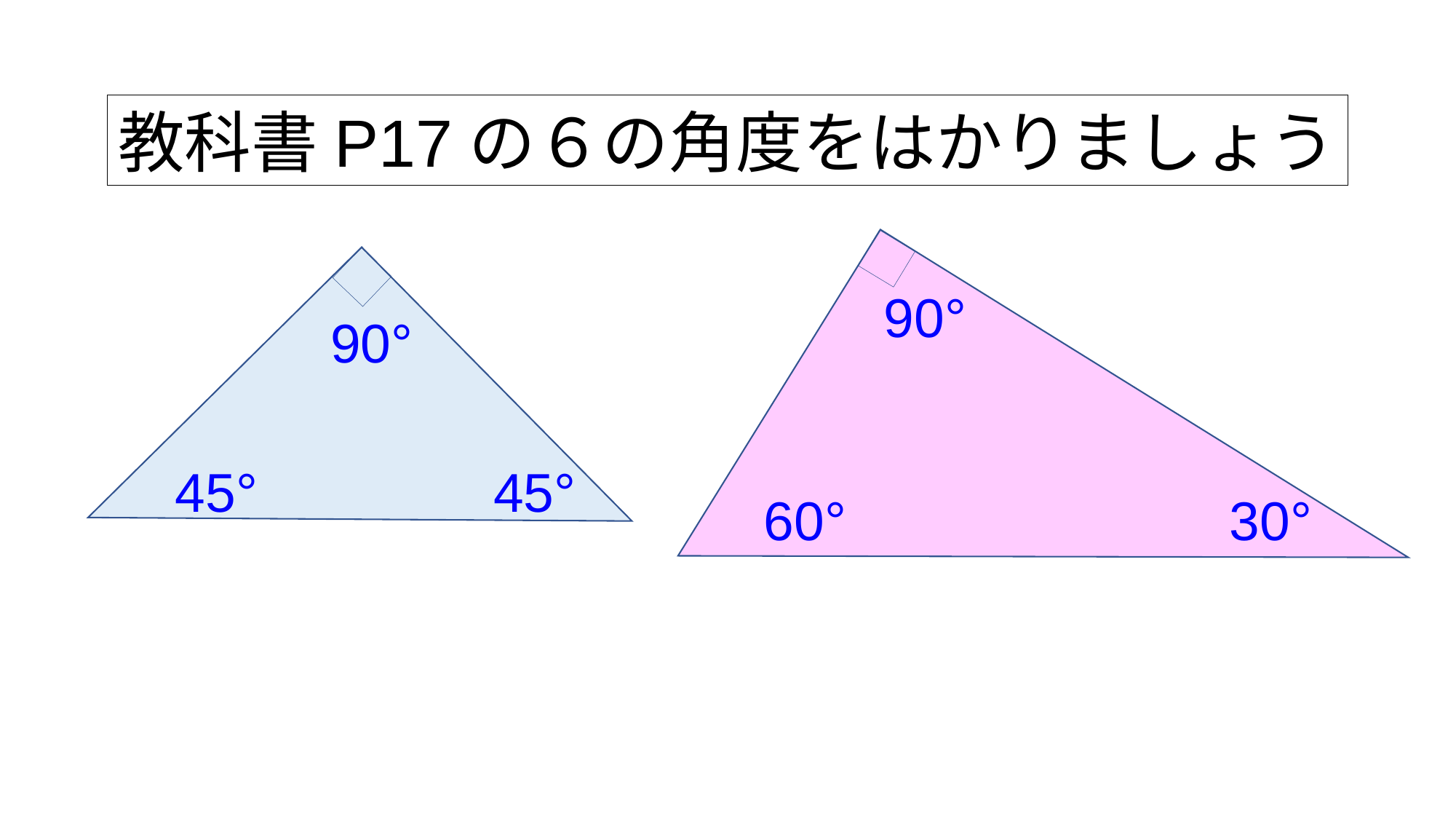

教科書P17の６の角度をはかりましょう

90°
90°

45°
45°
30°
60°